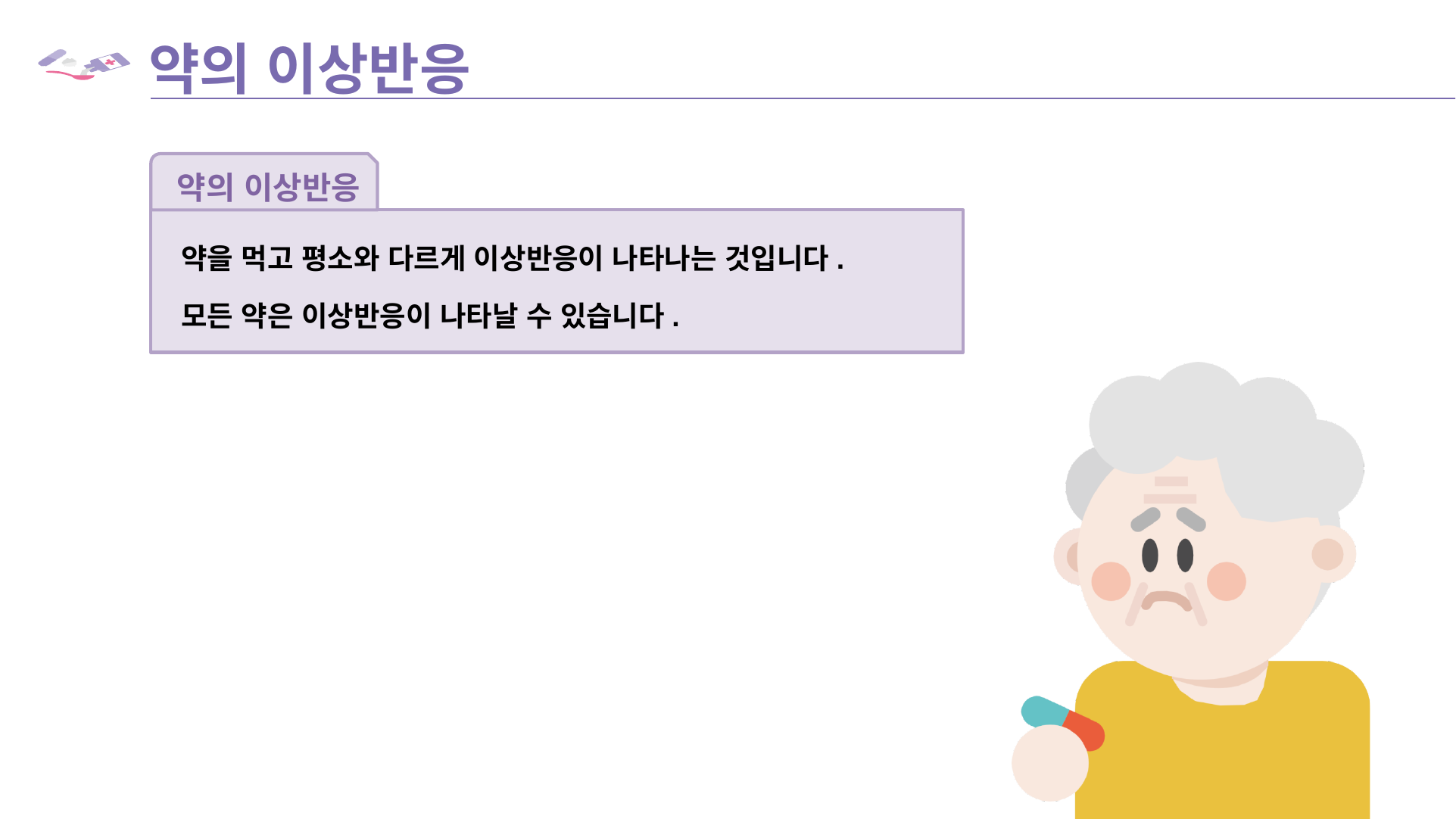

# 약의 이상반응

약의 이상반응

약을 먹고 평소와 다르게 이상반응이 나타나는 것입니다.
모든 약은 이상반응이 나타날 수 있습니다.